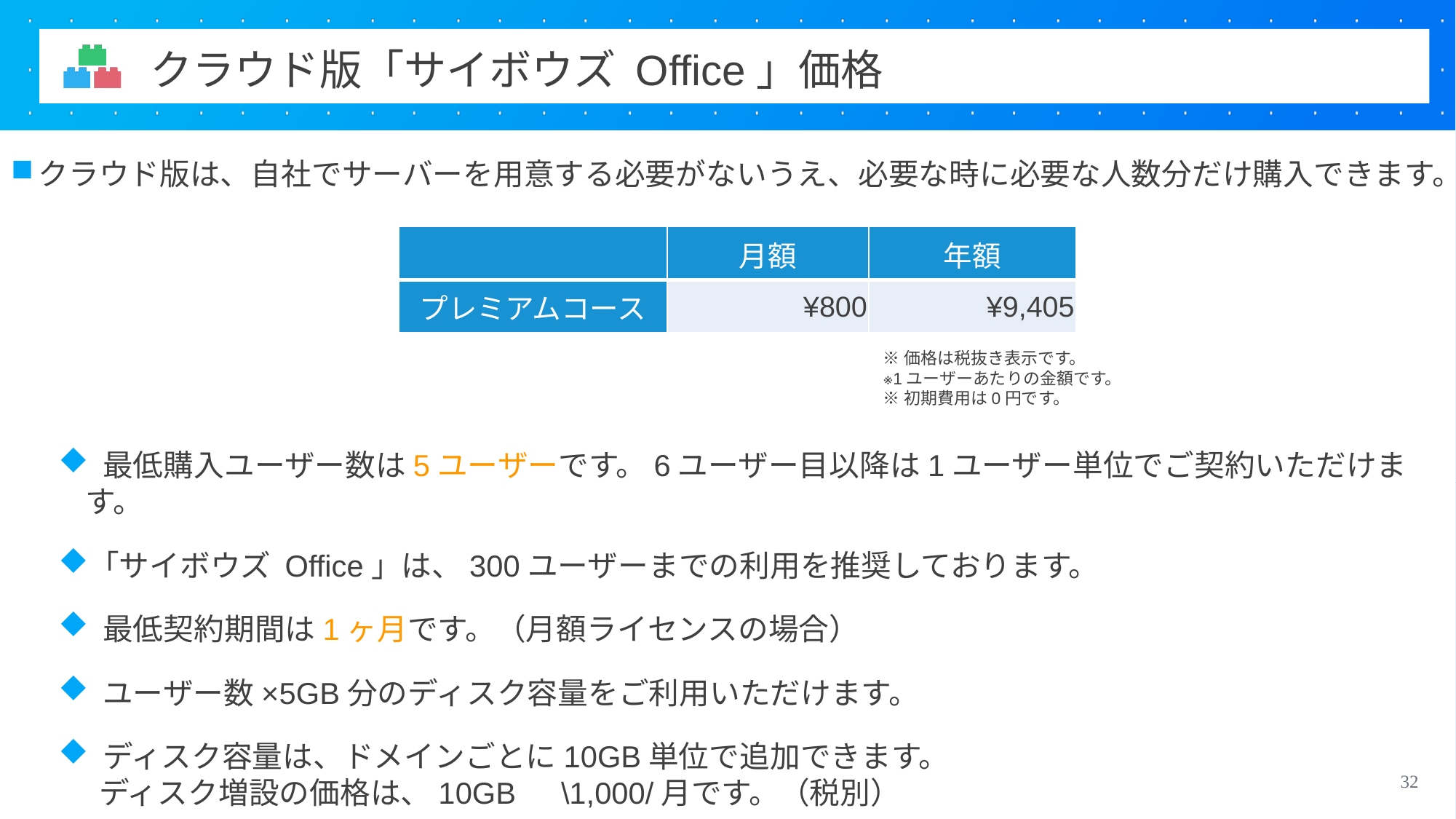

クラウド版「サイボウズ Office」価格
クラウド版は、自社でサーバーを用意する必要がないうえ、必要な時に必要な人数分だけ購入できます。

|  | 月額 | 年額 |
| --- | --- | --- |
| プレミアムコース | ¥800 | ¥9,405 |
※価格は税抜き表示です。
※1ユーザーあたりの金額です。
※初期費用は0円です。
 最低購入ユーザー数は5ユーザーです。6ユーザー目以降は1ユーザー単位でご契約いただけます。
「サイボウズ Office」は、300ユーザーまでの利用を推奨しております。
 最低契約期間は1ヶ月です。（月額ライセンスの場合）
 ユーザー数×5GB分のディスク容量をご利用いただけます。
 ディスク容量は、ドメインごとに10GB単位で追加できます。
  ディスク増設の価格は、10GB　\1,000/月です。（税別）

32